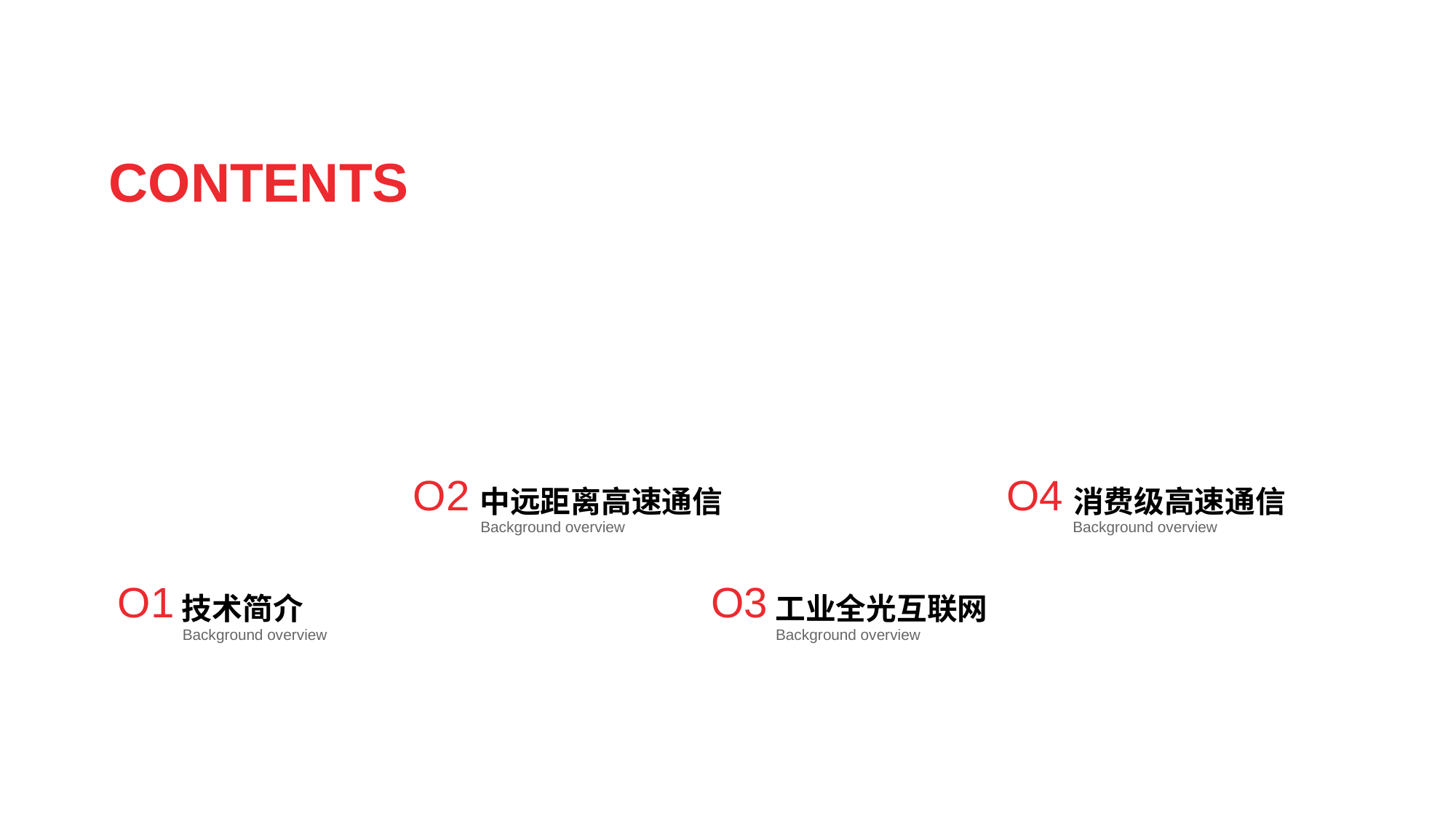

CONTENTS
中远距离高速通信
O2
Background overview
消费级高速通信
O4
Background overview
技术简介
O1
Background overview
工业全光互联网
O3
Background overview